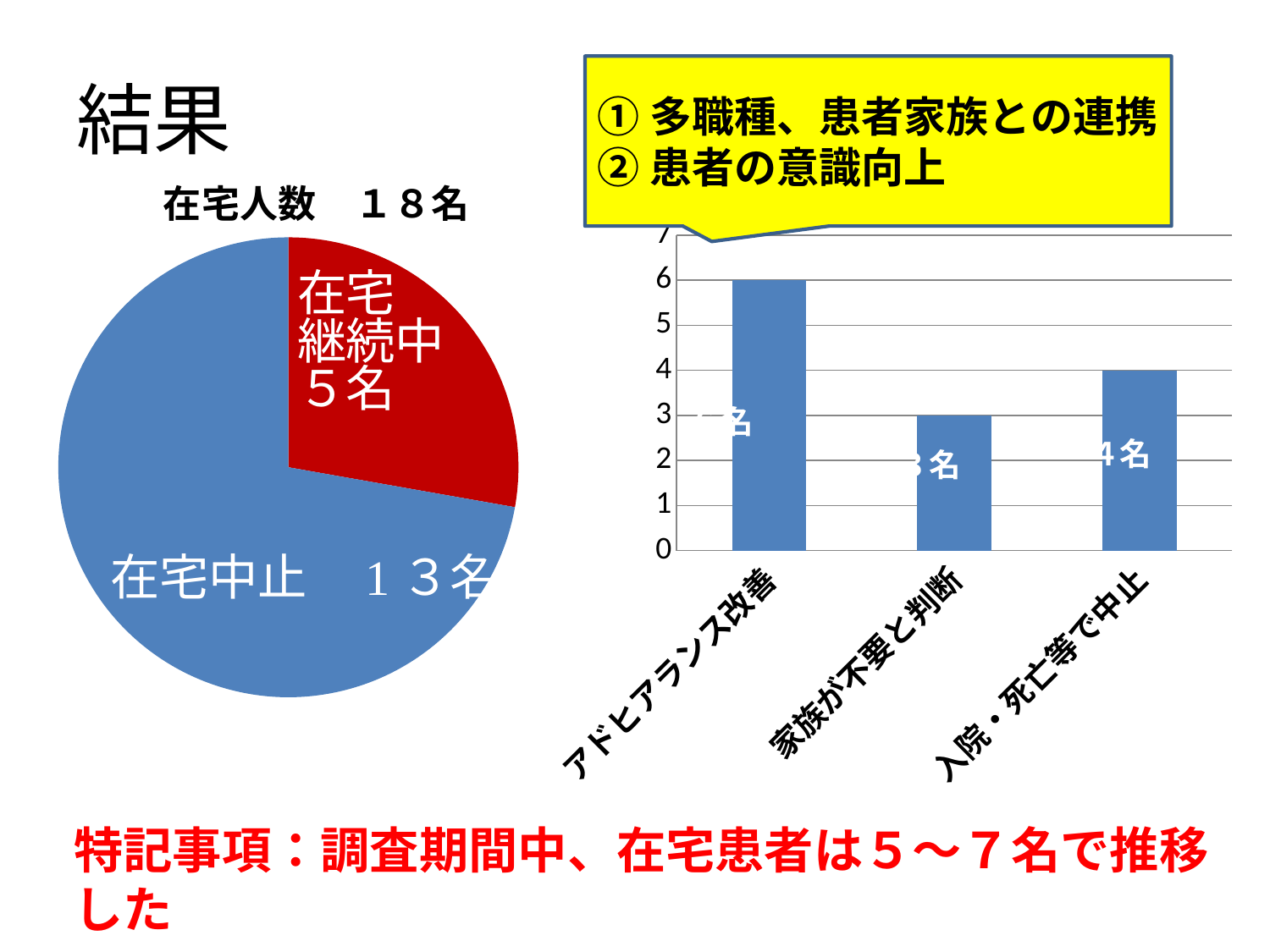

# 結果
①多職種、患者家族との連携
②患者の意識向上
かかりつけ薬剤師としてフォロー

### Chart:

| Category | 在宅中止の人数と内訳 |
|---|---|
| アドヒアランス改善 | 6.0 |
| 家族が不要と判断 | 3.0 |
| 入院・死亡等で中止 | 4.0 |

### Chart: 在宅人数　１８名

| Category | 在宅人数 |
|---|---|
| 在宅継続中 | 5.0 |
| 在宅中止 | 13.0 |
６名
４名
特記事項：調査期間中、在宅患者は５～７名で推移した